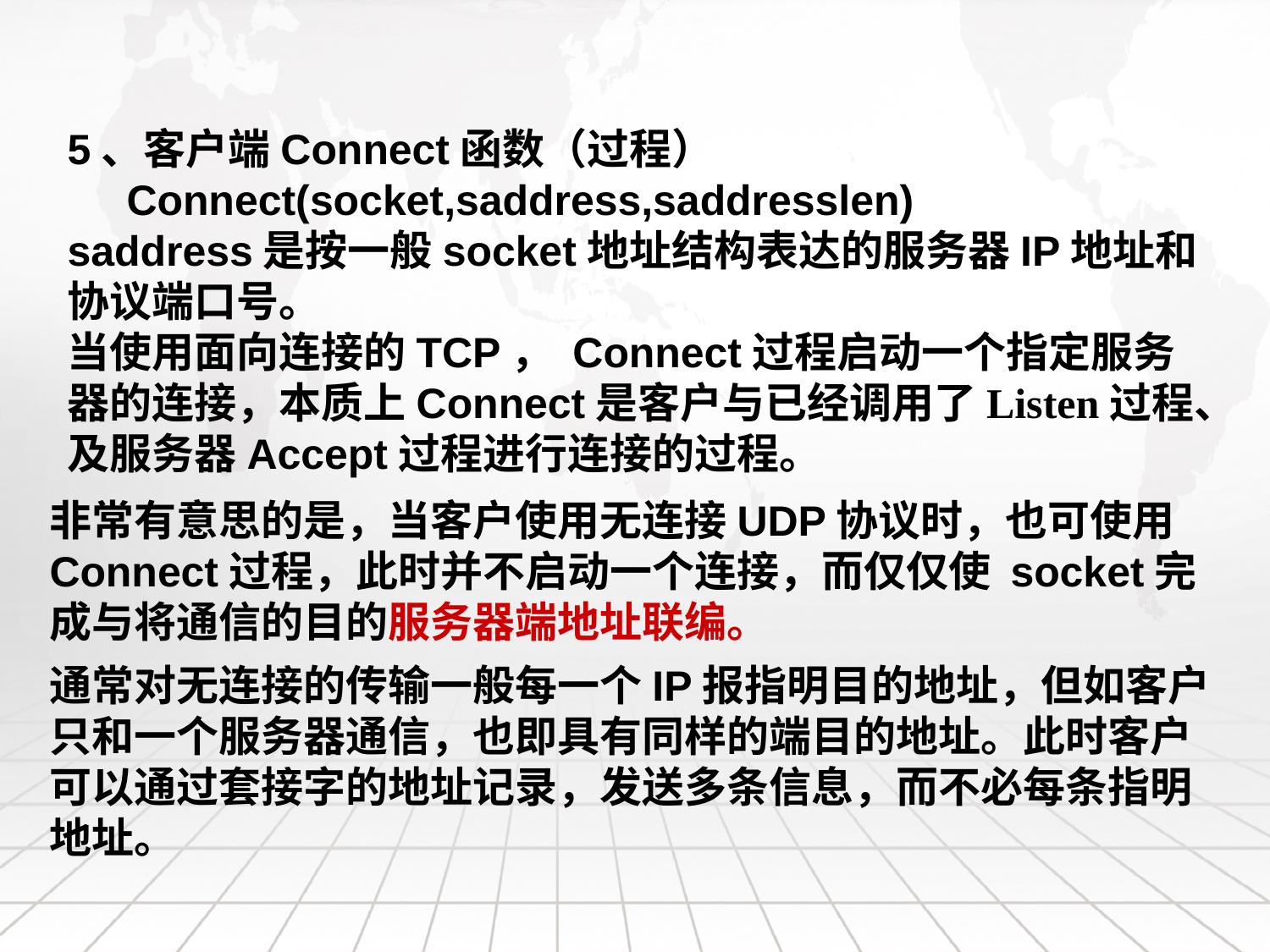

5、客户端Connect函数（过程）
     Connect(socket,saddress,saddresslen)
saddress是按一般socket地址结构表达的服务器IP地址和协议端口号。
当使用面向连接的TCP， Connect过程启动一个指定服务器的连接，本质上Connect是客户与已经调用了Listen过程、及服务器Accept过程进行连接的过程。
非常有意思的是，当客户使用无连接UDP协议时，也可使用 Connect过程，此时并不启动一个连接，而仅仅使 socket完成与将通信的目的服务器端地址联编。
通常对无连接的传输一般每一个IP报指明目的地址，但如客户只和一个服务器通信，也即具有同样的端目的地址。此时客户可以通过套接字的地址记录，发送多条信息，而不必每条指明地址。